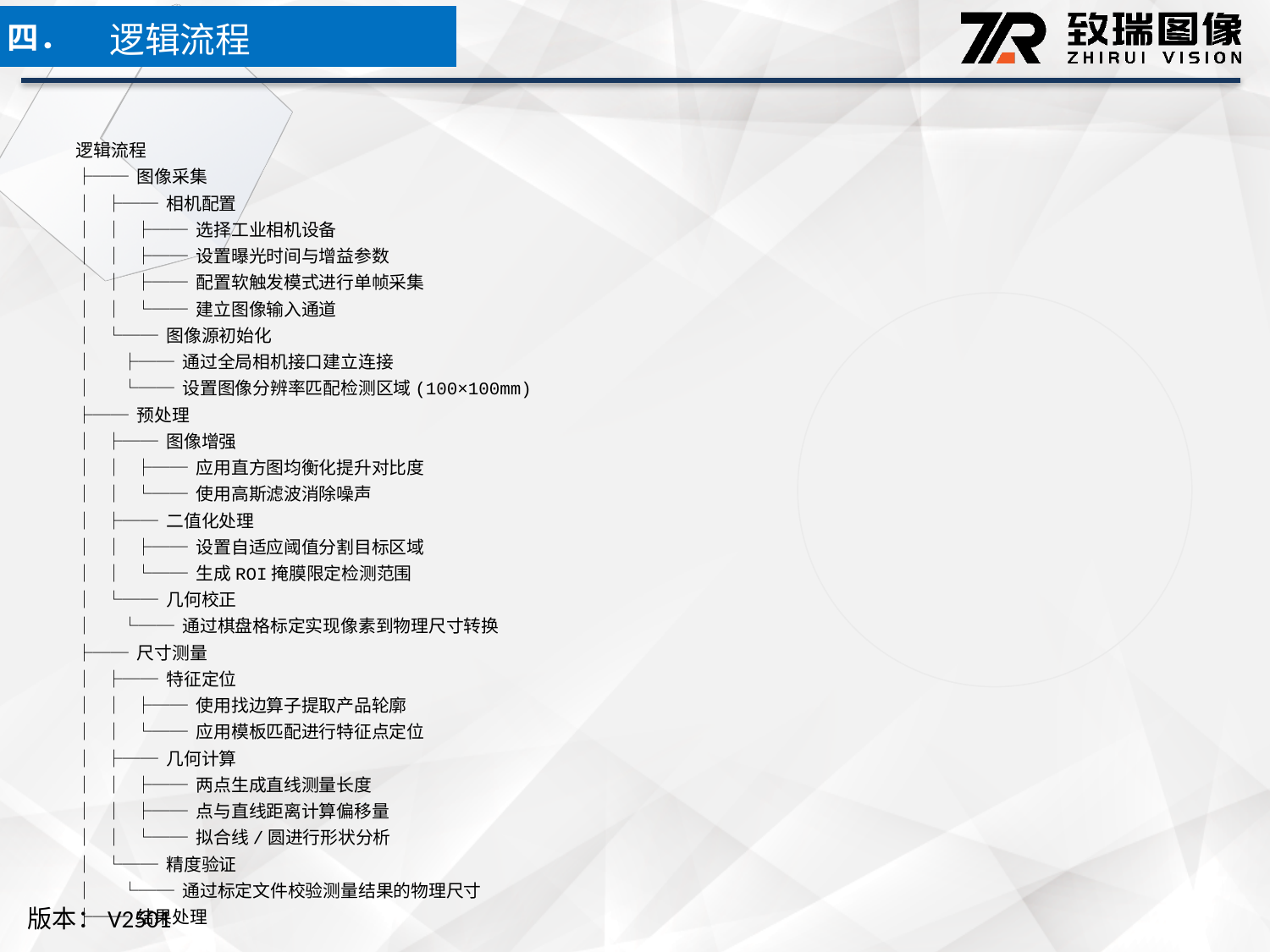

逻辑流程
四．

逻辑流程
├── 图像采集
│   ├── 相机配置
│   │   ├── 选择工业相机设备
│   │   ├── 设置曝光时间与增益参数
│   │   ├── 配置软触发模式进行单帧采集
│   │   └── 建立图像输入通道
│   └── 图像源初始化
│       ├── 通过全局相机接口建立连接
│       └── 设置图像分辨率匹配检测区域(100×100mm)
├── 预处理
│   ├── 图像增强
│   │   ├── 应用直方图均衡化提升对比度
│   │   └── 使用高斯滤波消除噪声
│   ├── 二值化处理
│   │   ├── 设置自适应阈值分割目标区域
│   │   └── 生成ROI掩膜限定检测范围
│   └── 几何校正
│       └── 通过棋盘格标定实现像素到物理尺寸转换
├── 尺寸测量
│   ├── 特征定位
│   │   ├── 使用找边算子提取产品轮廓
│   │   └── 应用模板匹配进行特征点定位
│   ├── 几何计算
│   │   ├── 两点生成直线测量长度
│   │   ├── 点与直线距离计算偏移量
│   │   └── 拟合线/圆进行形状分析
│   └── 精度验证
│       └── 通过标定文件校验测量结果的物理尺寸
├── 结果处理